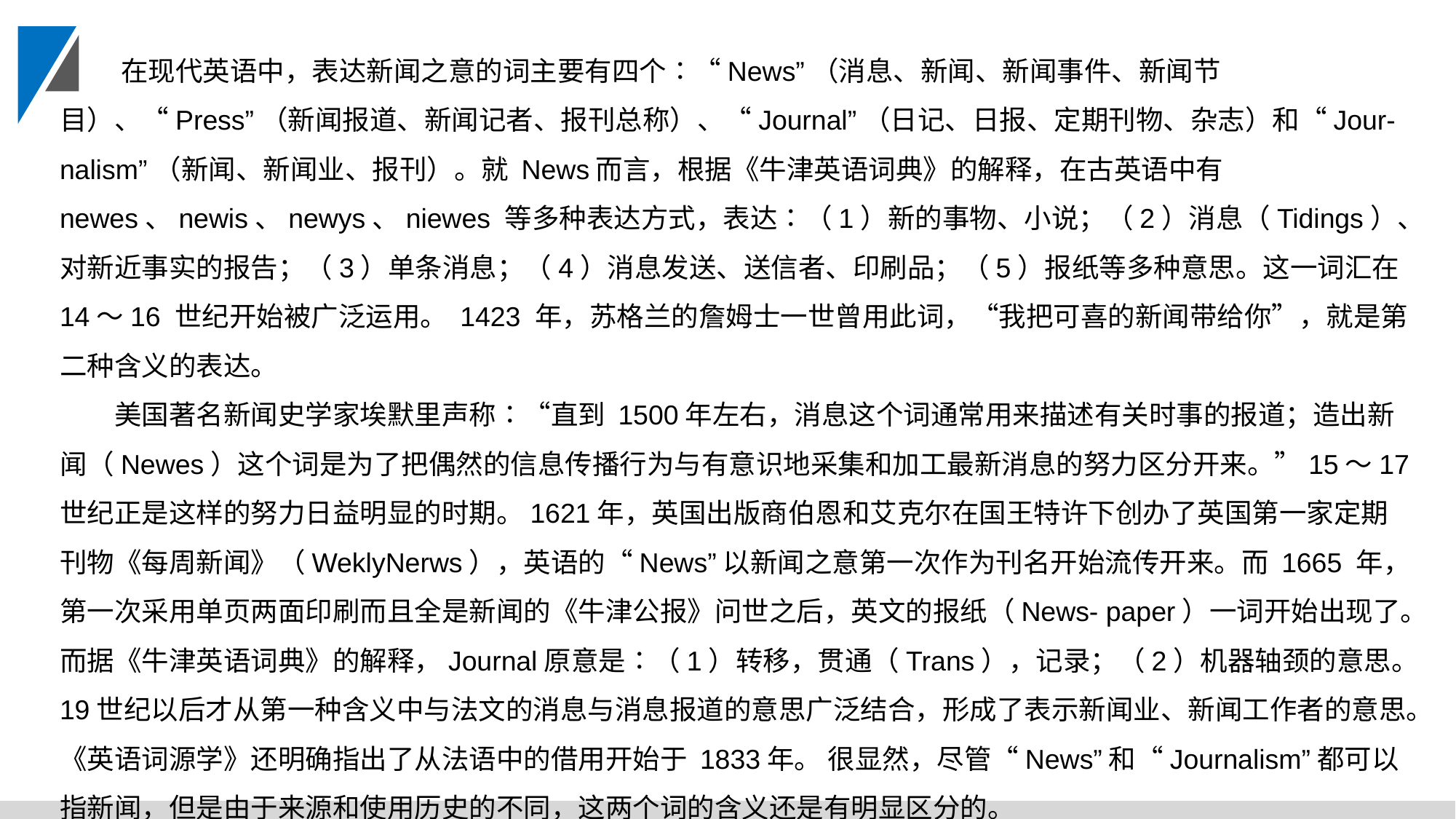

在现代英语中，表达新闻之意的词主要有四个∶“News”（消息、新闻、新闻事件、新闻节目）、“Press”（新闻报道、新闻记者、报刊总称）、“Journal”（日记、日报、定期刊物、杂志）和“Jour- nalism”（新闻、新闻业、报刊）。就 News而言，根据《牛津英语词典》的解释，在古英语中有 newes、newis、newys、niewes 等多种表达方式，表达∶（1）新的事物、小说；（2）消息（Tidings）、对新近事实的报告；（3）单条消息；（4）消息发送、送信者、印刷品；（5）报纸等多种意思。这一词汇在 14～16 世纪开始被广泛运用。 1423 年，苏格兰的詹姆士一世曾用此词，“我把可喜的新闻带给你”，就是第二种含义的表达。
美国著名新闻史学家埃默里声称∶“直到 1500年左右，消息这个词通常用来描述有关时事的报道；造出新闻（Newes）这个词是为了把偶然的信息传播行为与有意识地采集和加工最新消息的努力区分开来。”15～17世纪正是这样的努力日益明显的时期。1621年，英国出版商伯恩和艾克尔在国王特许下创办了英国第一家定期刊物《每周新闻》（WeklyNerws），英语的“News”以新闻之意第一次作为刊名开始流传开来。而 1665 年，第一次采用单页两面印刷而且全是新闻的《牛津公报》问世之后，英文的报纸（News- paper）一词开始出现了。而据《牛津英语词典》的解释，Journal原意是∶（1）转移，贯通（Trans），记录；（2）机器轴颈的意思。19世纪以后才从第一种含义中与法文的消息与消息报道的意思广泛结合，形成了表示新闻业、新闻工作者的意思。《英语词源学》还明确指出了从法语中的借用开始于 1833年。 很显然，尽管“News”和“Journalism”都可以指新闻，但是由于来源和使用历史的不同，这两个词的含义还是有明显区分的。